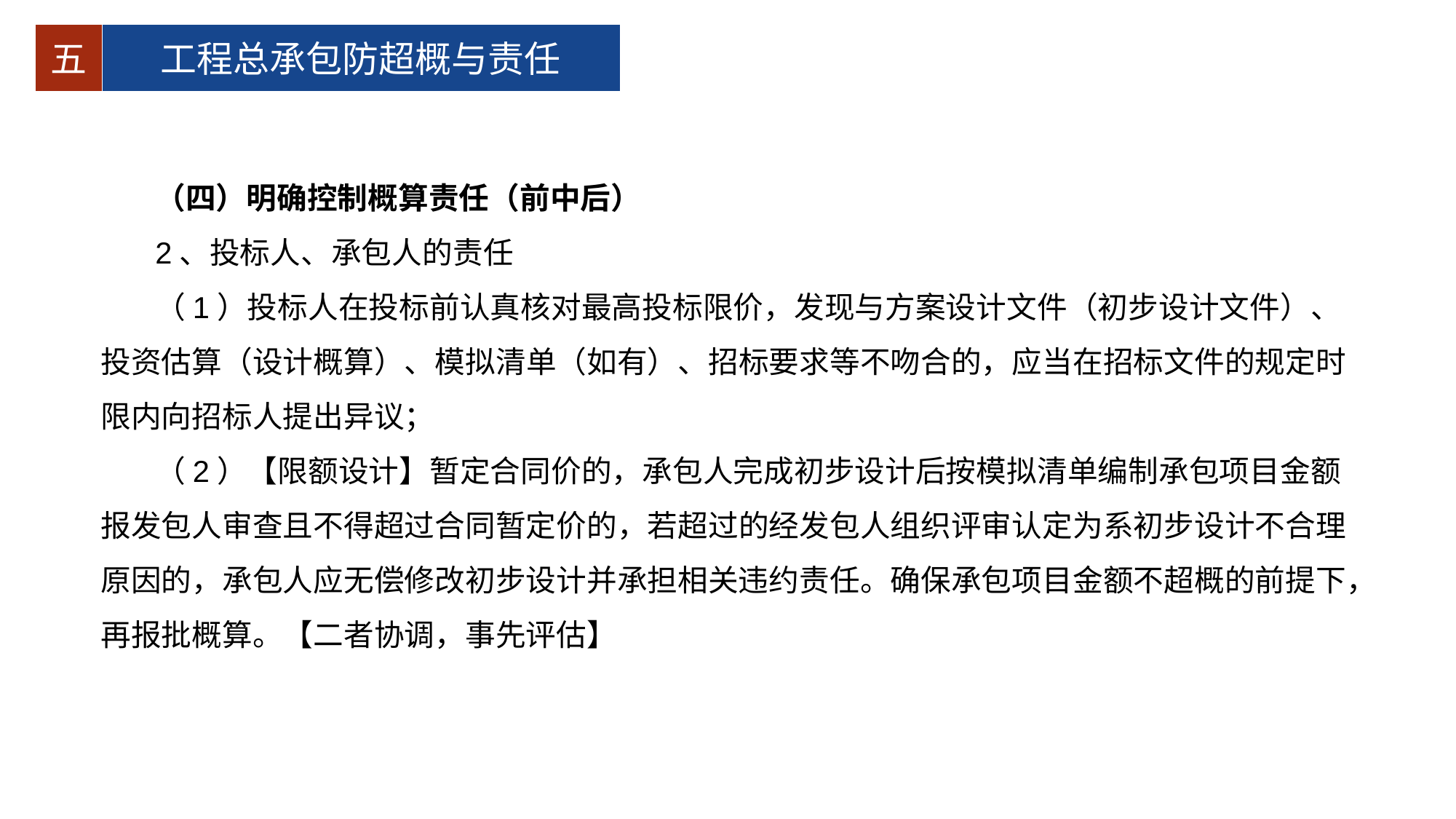

五
工程总承包防超概与责任
（四）明确控制概算责任（前中后）
2、投标人、承包人的责任
（1）投标人在投标前认真核对最高投标限价，发现与方案设计文件（初步设计文件）、投资估算（设计概算）、模拟清单（如有）、招标要求等不吻合的，应当在招标文件的规定时限内向招标人提出异议；
（2）【限额设计】暂定合同价的，承包人完成初步设计后按模拟清单编制承包项目金额报发包人审查且不得超过合同暂定价的，若超过的经发包人组织评审认定为系初步设计不合理原因的，承包人应无偿修改初步设计并承担相关违约责任。确保承包项目金额不超概的前提下，再报批概算。【二者协调，事先评估】